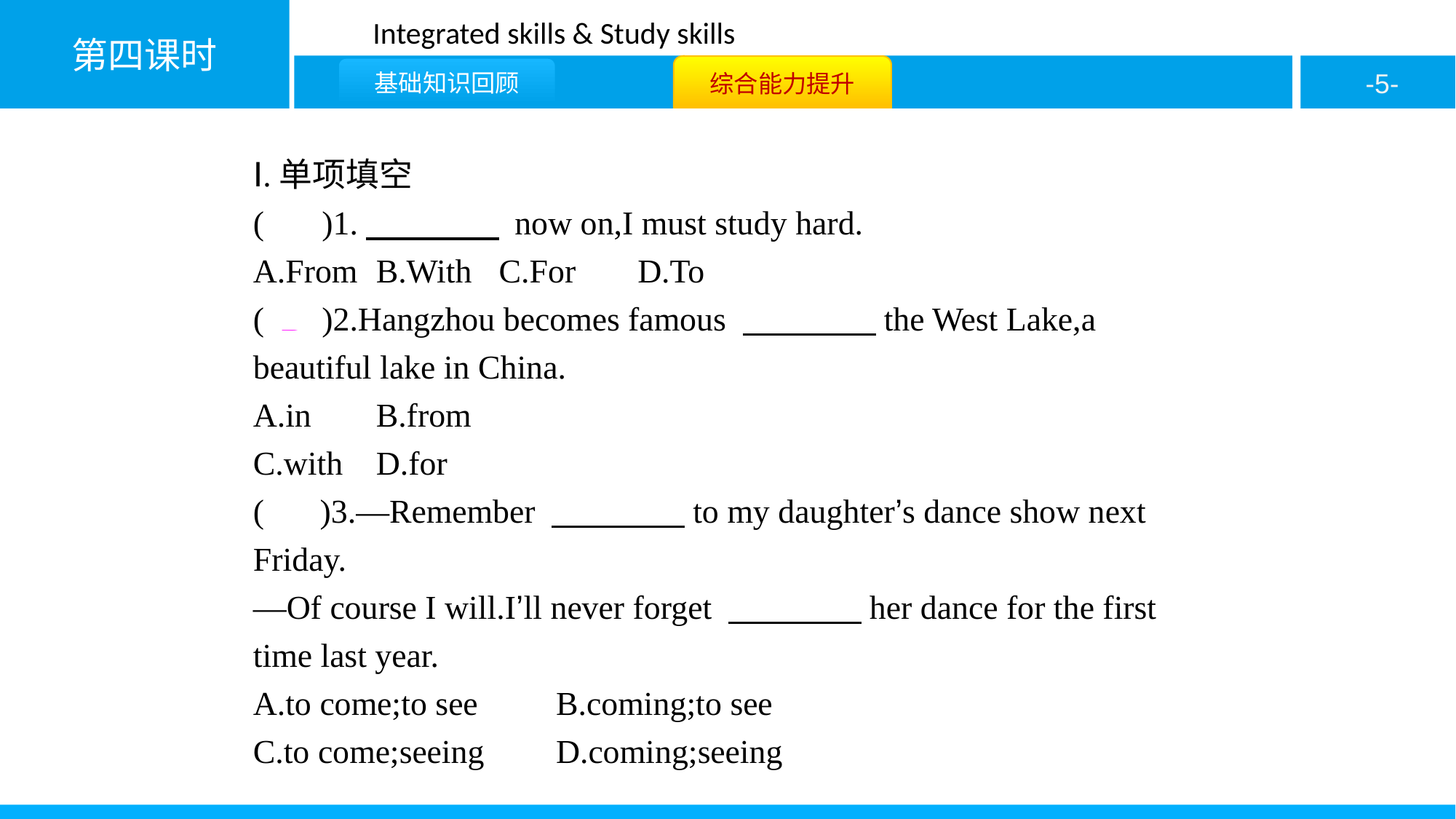

Ⅰ.单项填空
(  A  )1.　　　　 now on,I must study hard.
A.From	B.With	   C.For	D.To
(  D  )2.Hangzhou becomes famous 　　　　the West Lake,a beautiful lake in China.
A.in	B.from
C.with	D.for
(  C  )3.—Remember 　　　　to my daughter’s dance show next Friday.
—Of course I will.I’ll never forget 　　　　her dance for the first time last year.
A.to come;to see	B.coming;to see
C.to come;seeing	D.coming;seeing